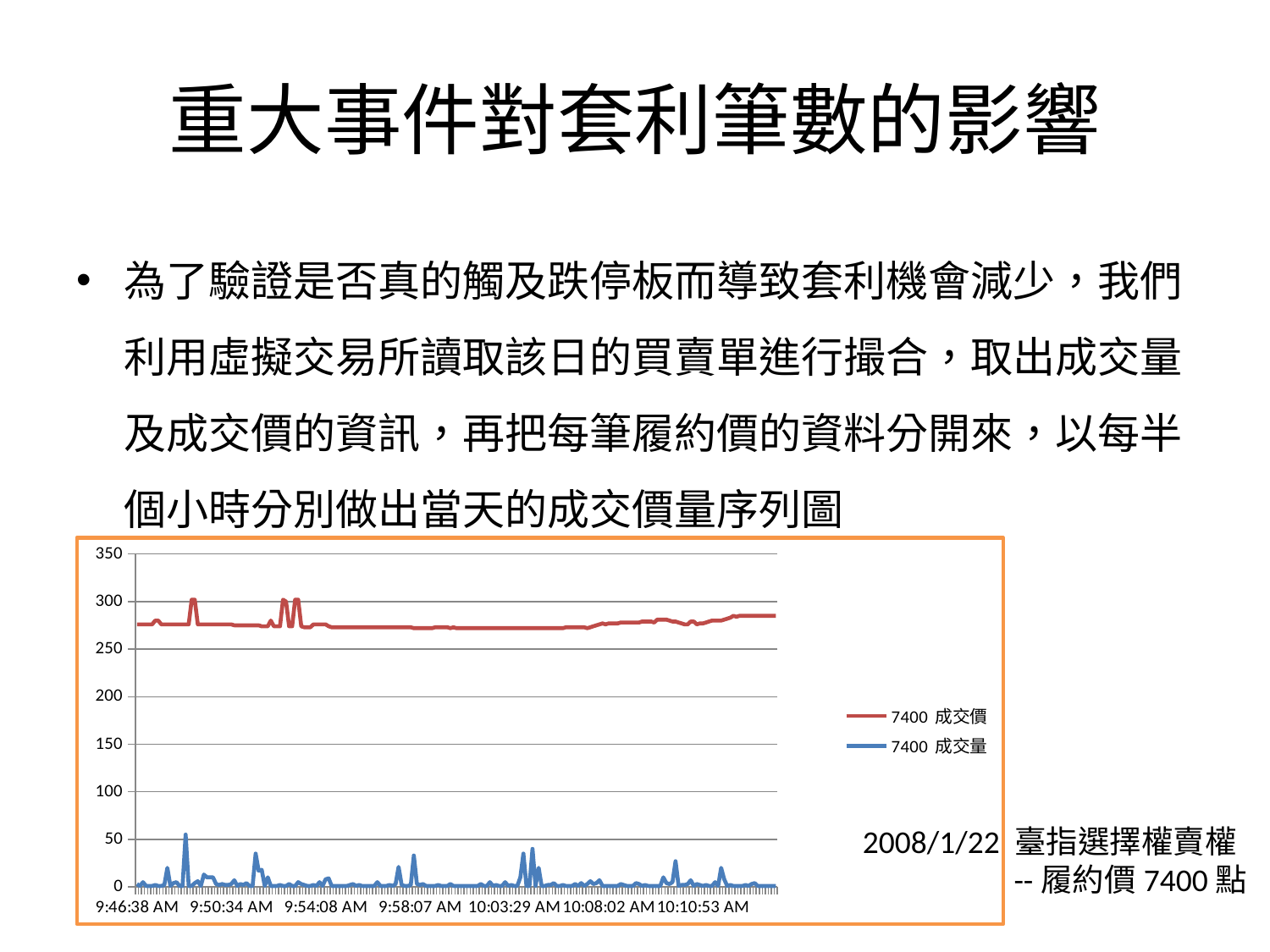

# 重大事件對套利筆數的影響
為了驗證是否真的觸及跌停板而導致套利機會減少，我們利用虛擬交易所讀取該日的買賣單進行撮合，取出成交量及成交價的資訊，再把每筆履約價的資料分開來，以每半個小時分別做出當天的成交價量序列圖

### Chart

| Category |  |  |
|---|---|---|
| 0.40738715277777782 | 276.0 | 3.0 |
| 0.40738715277777782 | 276.0 | 1.0 |
| 0.40738715277777782 | 276.0 | 5.0 |
| 0.40738715277777782 | 276.0 | 1.0 |
| 0.40747395833333333 | 276.0 | 1.0 |
| 0.40763888888888888 | 276.0 | 1.0 |
| 0.40774305555555529 | 280.0 | 2.0 |
| 0.40806712962962982 | 280.0 | 1.0 |
| 0.40806712962962982 | 276.0 | 1.0 |
| 0.40808159722222437 | 276.0 | 2.0 |
| 0.40811631944444687 | 276.0 | 20.0 |
| 0.40811631944444687 | 276.0 | 1.0 |
| 0.40812210648148151 | 276.0 | 4.0 |
| 0.40813946759259262 | 276.0 | 5.0 |
| 0.40817129629629628 | 276.0 | 1.0 |
| 0.40820023148148149 | 276.0 | 1.0 |
| 0.40822337962963118 | 276.0 | 55.0 |
| 0.40830150462963088 | 276.0 | 1.0 |
| 0.40842013888889039 | 302.0 | 1.0 |
| 0.40877025462962968 | 302.0 | 4.0 |
| 0.40887152777777946 | 276.0 | 6.0 |
| 0.40901620370370523 | 276.0 | 1.0 |
| 0.40926793981481652 | 276.0 | 13.0 |
| 0.4093460648148175 | 276.0 | 10.0 |
| 0.4094010416666668 | 276.0 | 10.0 |
| 0.40955439814814831 | 276.0 | 10.0 |
| 0.40965277777777975 | 276.0 | 3.0 |
| 0.40968460648148147 | 276.0 | 2.0 |
| 0.40972800925926223 | 276.0 | 3.0 |
| 0.40997106481481715 | 276.0 | 2.0 |
| 0.41009548611111074 | 276.0 | 2.0 |
| 0.41012442129629773 | 276.0 | 3.0 |
| 0.41012442129629773 | 275.0 | 7.0 |
| 0.41014467592592763 | 275.0 | 1.0 |
| 0.41020833333333334 | 275.0 | 3.0 |
| 0.41021412037037036 | 275.0 | 2.0 |
| 0.41027488425926223 | 275.0 | 4.0 |
| 0.41028935185185317 | 275.0 | 1.0 |
| 0.41031828703703943 | 275.0 | 1.0 |
| 0.41035879629629785 | 275.0 | 35.0 |
| 0.41038773148148283 | 275.0 | 17.0 |
| 0.41038773148148283 | 274.0 | 18.0 |
| 0.4109664351851865 | 274.0 | 1.0 |
| 0.4109664351851865 | 274.0 | 10.0 |
| 0.4109664351851865 | 280.0 | 1.0 |
| 0.4109664351851865 | 274.0 | 1.0 |
| 0.4109664351851865 | 274.0 | 1.0 |
| 0.4109664351851865 | 274.0 | 2.0 |
| 0.4109664351851865 | 302.0 | 1.0 |
| 0.41125 | 300.0 | 1.0 |
| 0.41125 | 274.0 | 3.0 |
| 0.41129340277777776 | 274.0 | 1.0 |
| 0.41135416666666841 | 302.0 | 1.0 |
| 0.41153645833333324 | 302.0 | 5.0 |
| 0.41161458333333484 | 274.0 | 3.0 |
| 0.41161458333333484 | 273.0 | 2.0 |
| 0.41179976851851829 | 273.0 | 1.0 |
| 0.41205150462962981 | 273.0 | 1.0 |
| 0.41233796296296538 | 276.0 | 2.0 |
| 0.4123813657407438 | 276.0 | 1.0 |
| 0.41241898148148387 | 276.0 | 5.0 |
| 0.41250289351851882 | 276.0 | 1.0 |
| 0.41259548611111113 | 276.0 | 8.0 |
| 0.41259548611111113 | 274.0 | 9.0 |
| 0.41271122685185185 | 273.0 | 1.0 |
| 0.41274594907407408 | 273.0 | 1.0 |
| 0.41279803240740726 | 273.0 | 1.0 |
| 0.41287615740740907 | 273.0 | 1.0 |
| 0.41316261574074264 | 273.0 | 1.0 |
| 0.41319155092592574 | 273.0 | 1.0 |
| 0.41325810185185347 | 273.0 | 2.0 |
| 0.41338541666666817 | 273.0 | 3.0 |
| 0.41339988425926194 | 273.0 | 1.0 |
| 0.41342303240740735 | 273.0 | 2.0 |
| 0.41348668981481884 | 273.0 | 1.0 |
| 0.41349537037037037 | 273.0 | 1.0 |
| 0.41350115740740739 | 273.0 | 1.0 |
| 0.41356192129629632 | 273.0 | 1.0 |
| 0.4135850694444474 | 273.0 | 1.0 |
| 0.41385995370370382 | 273.0 | 5.0 |
| 0.41446180555555706 | 273.0 | 1.0 |
| 0.41446180555555706 | 273.0 | 1.0 |
| 0.41446180555555706 | 273.0 | 1.0 |
| 0.41446180555555706 | 273.0 | 2.0 |
| 0.41446180555555706 | 273.0 | 1.0 |
| 0.41446180555555706 | 273.0 | 3.0 |
| 0.41447337962963193 | 273.0 | 21.0 |
| 0.41450810185185427 | 273.0 | 2.0 |
| 0.41472800925926229 | 273.0 | 1.0 |
| 0.41493634259259254 | 273.0 | 1.0 |
| 0.41509259259259257 | 273.0 | 2.0 |
| 0.41509259259259257 | 272.0 | 33.0 |
| 0.4152633101851852 | 272.0 | 3.0 |
| 0.41535879629629796 | 272.0 | 2.0 |
| 0.41573206018518521 | 272.0 | 3.0 |
| 0.41609953703703706 | 272.0 | 1.0 |
| 0.41626157407407438 | 272.0 | 1.0 |
| 0.41636863425926229 | 272.0 | 1.0 |
| 0.41659143518518515 | 273.0 | 1.0 |
| 0.41699363425926073 | 273.0 | 2.0 |
| 0.41701967592592804 | 273.0 | 1.0 |
| 0.41716145833333329 | 273.0 | 1.0 |
| 0.41719328703703701 | 273.0 | 1.0 |
| 0.41735532407407488 | 272.0 | 3.0 |
| 0.41745949074074223 | 273.0 | 1.0 |
| 0.41760127314814832 | 272.0 | 1.0 |
| 0.4177604166666668 | 272.0 | 1.0 |
| 0.41780960648148152 | 272.0 | 1.0 |
| 0.41796875000000133 | 272.0 | 1.0 |
| 0.41798321759259288 | 272.0 | 1.0 |
| 0.41805555555555557 | 272.0 | 1.0 |
| 0.41808449074074344 | 272.0 | 1.0 |
| 0.41812789351851848 | 272.0 | 1.0 |
| 0.41817997685185426 | 272.0 | 3.0 |
| 0.41818287037037277 | 272.0 | 1.0 |
| 0.41826099537037242 | 272.0 | 1.0 |
| 0.41826678240740872 | 272.0 | 5.0 |
| 0.41827835648148143 | 272.0 | 1.0 |
| 0.41828703703703707 | 272.0 | 2.0 |
| 0.41828703703703707 | 272.0 | 1.0 |
| 0.41830729166666841 | 272.0 | 1.0 |
| 0.41856192129629632 | 272.0 | 5.0 |
| 0.41866030092592632 | 272.0 | 1.0 |
| 0.41903067129629784 | 272.0 | 2.0 |
| 0.41909143518518516 | 272.0 | 1.0 |
| 0.41939525462962962 | 272.0 | 1.0 |
| 0.41942997685185479 | 272.0 | 10.0 |
| 0.41949363425926073 | 272.0 | 35.0 |
| 0.41989583333333336 | 272.0 | 1.0 |
| 0.41993923611111073 | 272.0 | 1.0 |
| 0.42001157407407574 | 272.0 | 40.0 |
| 0.42002314814814817 | 272.0 | 1.0 |
| 0.42011284722222414 | 272.0 | 20.0 |
| 0.42021701388888932 | 272.0 | 1.0 |
| 0.42025173611110977 | 272.0 | 1.0 |
| 0.42076099537037276 | 272.0 | 2.0 |
| 0.4214525462962963 | 272.0 | 2.0 |
| 0.4214525462962963 | 272.0 | 4.0 |
| 0.4214525462962963 | 272.0 | 1.0 |
| 0.4214525462962963 | 272.0 | 1.0 |
| 0.4214525462962963 | 272.0 | 2.0 |
| 0.4214525462962963 | 273.0 | 1.0 |
| 0.42147280092592837 | 273.0 | 1.0 |
| 0.42150462962963164 | 273.0 | 1.0 |
| 0.42171585648148124 | 273.0 | 3.0 |
| 0.42173032407407418 | 273.0 | 1.0 |
| 0.42180555555555582 | 273.0 | 4.0 |
| 0.42182002314815048 | 273.0 | 1.0 |
| 0.42182002314815048 | 272.0 | 3.0 |
| 0.42188946759259505 | 273.0 | 6.0 |
| 0.42188946759259505 | 274.0 | 3.0 |
| 0.42188946759259505 | 275.0 | 4.0 |
| 0.42188946759259505 | 276.0 | 7.0 |
| 0.42212094907407643 | 277.0 | 1.0 |
| 0.42223379629629626 | 276.0 | 1.0 |
| 0.42225405092592583 | 277.0 | 1.0 |
| 0.42226851851851849 | 277.0 | 1.0 |
| 0.42243344907407432 | 277.0 | 1.0 |
| 0.42246238425926236 | 277.0 | 1.0 |
| 0.42246817129629866 | 278.0 | 3.0 |
| 0.42247395833333334 | 278.0 | 2.0 |
| 0.42248263888889126 | 278.0 | 1.0 |
| 0.42248842592592861 | 278.0 | 1.0 |
| 0.42249421296296463 | 278.0 | 1.0 |
| 0.42267361111111112 | 278.0 | 4.0 |
| 0.42276620370370382 | 278.0 | 3.0 |
| 0.42276620370370382 | 279.0 | 1.0 |
| 0.42282118055555706 | 279.0 | 2.0 |
| 0.42282407407407707 | 279.0 | 1.0 |
| 0.42289351851851853 | 279.0 | 1.0 |
| 0.42293402777777911 | 278.0 | 1.0 |
| 0.4231568287037038 | 281.0 | 1.0 |
| 0.42323206018518517 | 281.0 | 1.0 |
| 0.42346932870370368 | 281.0 | 10.0 |
| 0.42353009259259261 | 281.0 | 4.0 |
| 0.42353009259259261 | 280.0 | 3.0 |
| 0.42367476851851882 | 279.0 | 5.0 |
| 0.42373553240740724 | 279.0 | 27.0 |
| 0.42373553240740724 | 278.0 | 1.0 |
| 0.42373553240740724 | 277.0 | 2.0 |
| 0.42374131944444482 | 276.0 | 2.0 |
| 0.42376446759259412 | 276.0 | 3.0 |
| 0.42376446759259412 | 279.0 | 7.0 |
| 0.4238686342592623 | 279.0 | 1.0 |
| 0.42394386574074344 | 276.0 | 3.0 |
| 0.42420428240740748 | 277.0 | 2.0 |
| 0.42422743055555556 | 277.0 | 1.0 |
| 0.42423032407407407 | 278.0 | 2.0 |
| 0.42483506944444688 | 279.0 | 1.0 |
| 0.42483506944444688 | 280.0 | 1.0 |
| 0.42483506944444688 | 280.0 | 5.0 |
| 0.42483506944444688 | 280.0 | 1.0 |
| 0.42555555555555552 | 280.0 | 20.0 |
| 0.42555555555555552 | 281.0 | 8.0 |
| 0.42555555555555552 | 282.0 | 1.0 |
| 0.42559895833333333 | 283.0 | 2.0 |
| 0.42559895833333333 | 285.0 | 1.0 |
| 0.42579282407407432 | 284.0 | 1.0 |
| 0.42620370370370381 | 285.0 | 1.0 |
| 0.42634837962963268 | 285.0 | 1.0 |
| 0.42682002314815043 | 285.0 | 2.0 |
| 0.42683738425926165 | 285.0 | 1.0 |
| 0.42685474537037277 | 285.0 | 3.0 |
| 0.42719907407407431 | 285.0 | 4.0 |
| 0.4272106481481483 | 285.0 | 1.0 |
| 0.42725694444444595 | 285.0 | 1.0 |
| 0.42732638888889196 | 285.0 | 1.0 |
| 0.42738715277777911 | 285.0 | 1.0 |
| 0.427453703703705 | 285.0 | 1.0 |
| 0.42745659722222523 | 285.0 | 1.0 |
| 0.42755208333333466 | 285.0 | 1.0 |
2008/1/22 臺指選擇權賣權
                     --履約價7400點